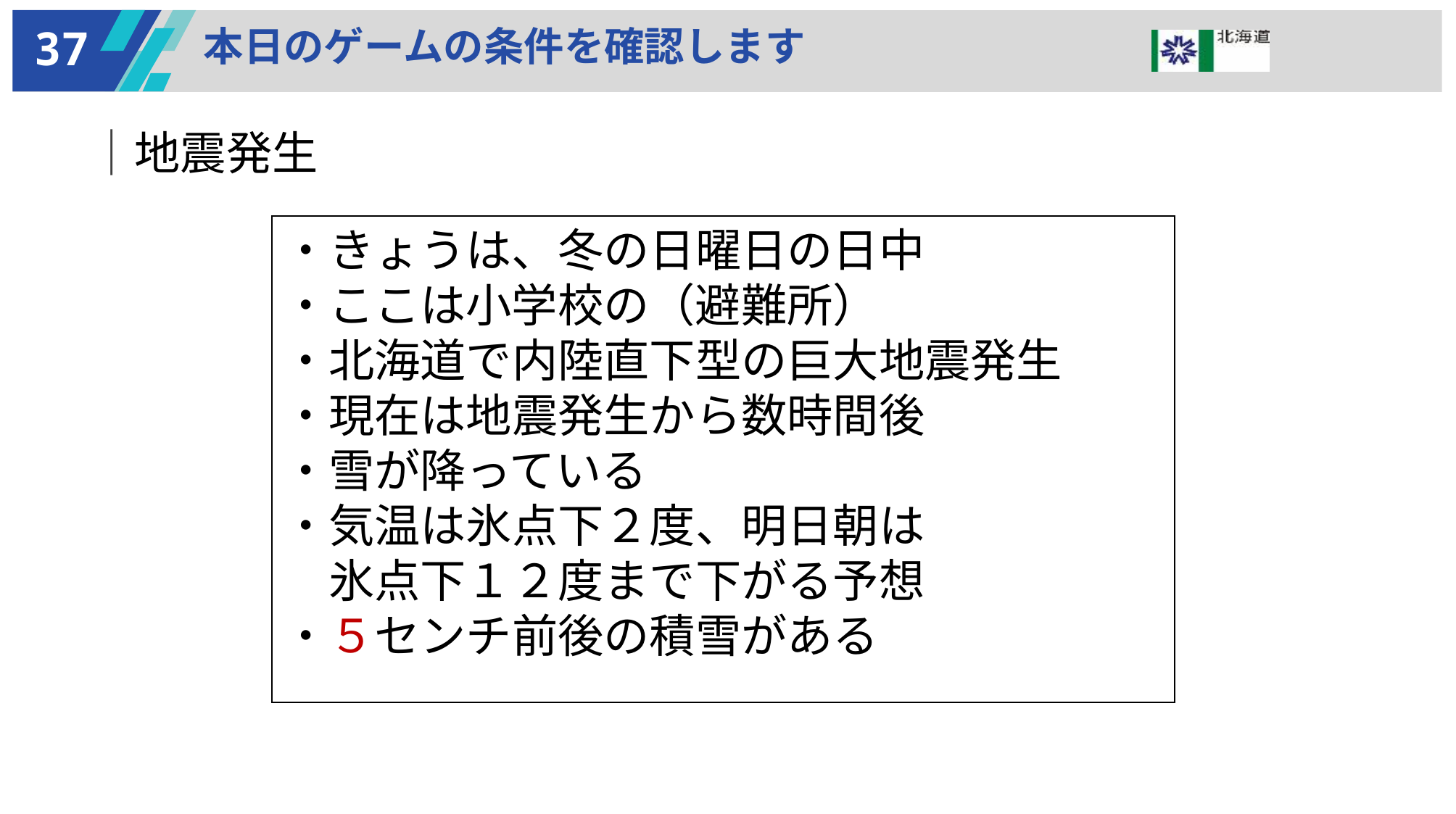

37
本日のゲームの条件を確認します
｜地震発生
・きょうは、冬の日曜日の日中
・ここは小学校の（避難所）
・北海道で内陸直下型の巨大地震発生
・現在は地震発生から数時間後
・雪が降っている
・気温は氷点下２度、明日朝は
　氷点下１２度まで下がる予想
・５センチ前後の積雪がある